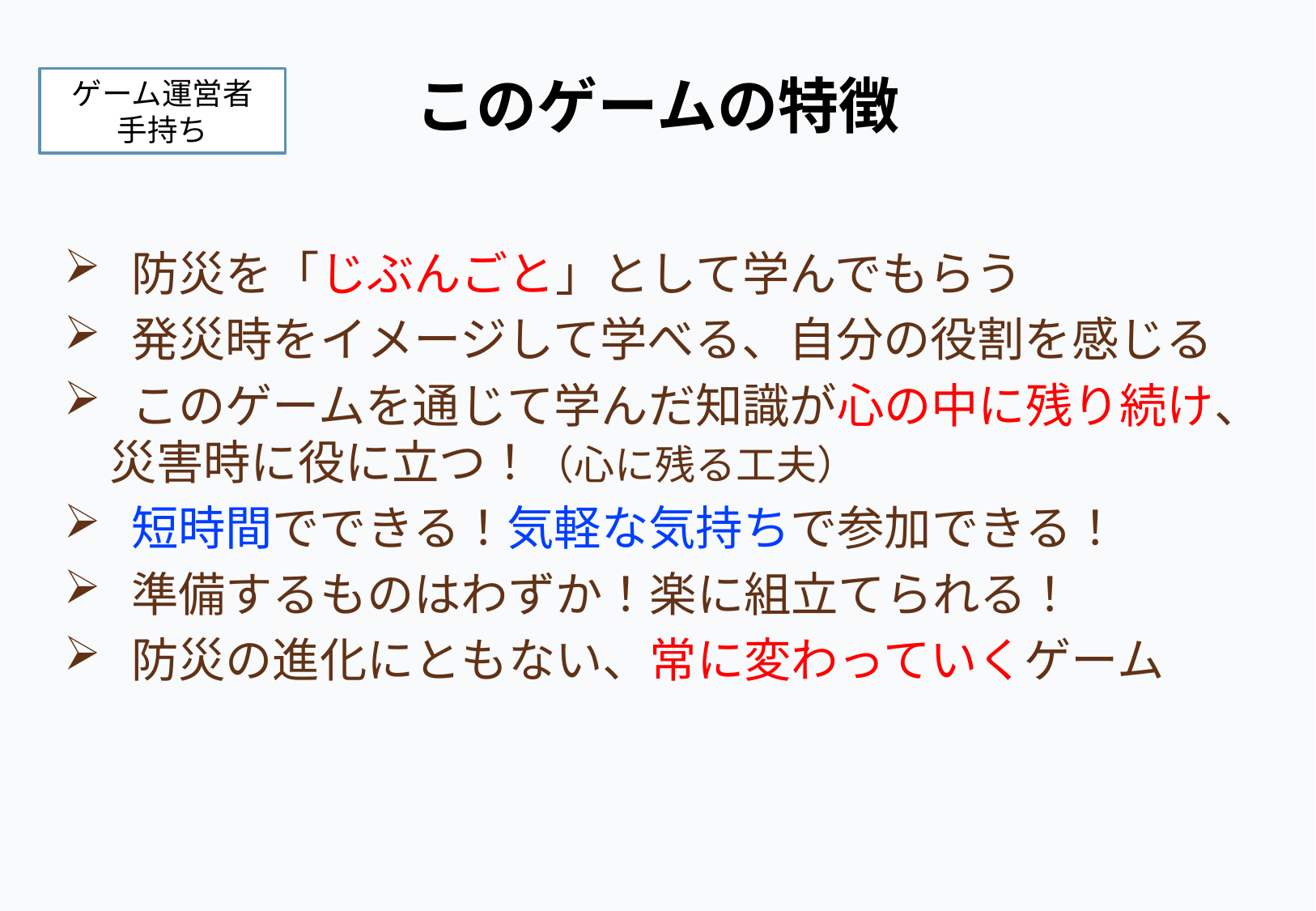

# このゲームの特徴
ゲーム運営者
手持ち
 防災を「じぶんごと」として学んでもらう
 発災時をイメージして学べる、自分の役割を感じる
 このゲームを通じて学んだ知識が心の中に残り続け、災害時に役に立つ！（心に残る工夫）
 短時間でできる！気軽な気持ちで参加できる！
 準備するものはわずか！楽に組立てられる！
 防災の進化にともない、常に変わっていくゲーム

不断の / 普段の × 備え × エール（応援・後押し）